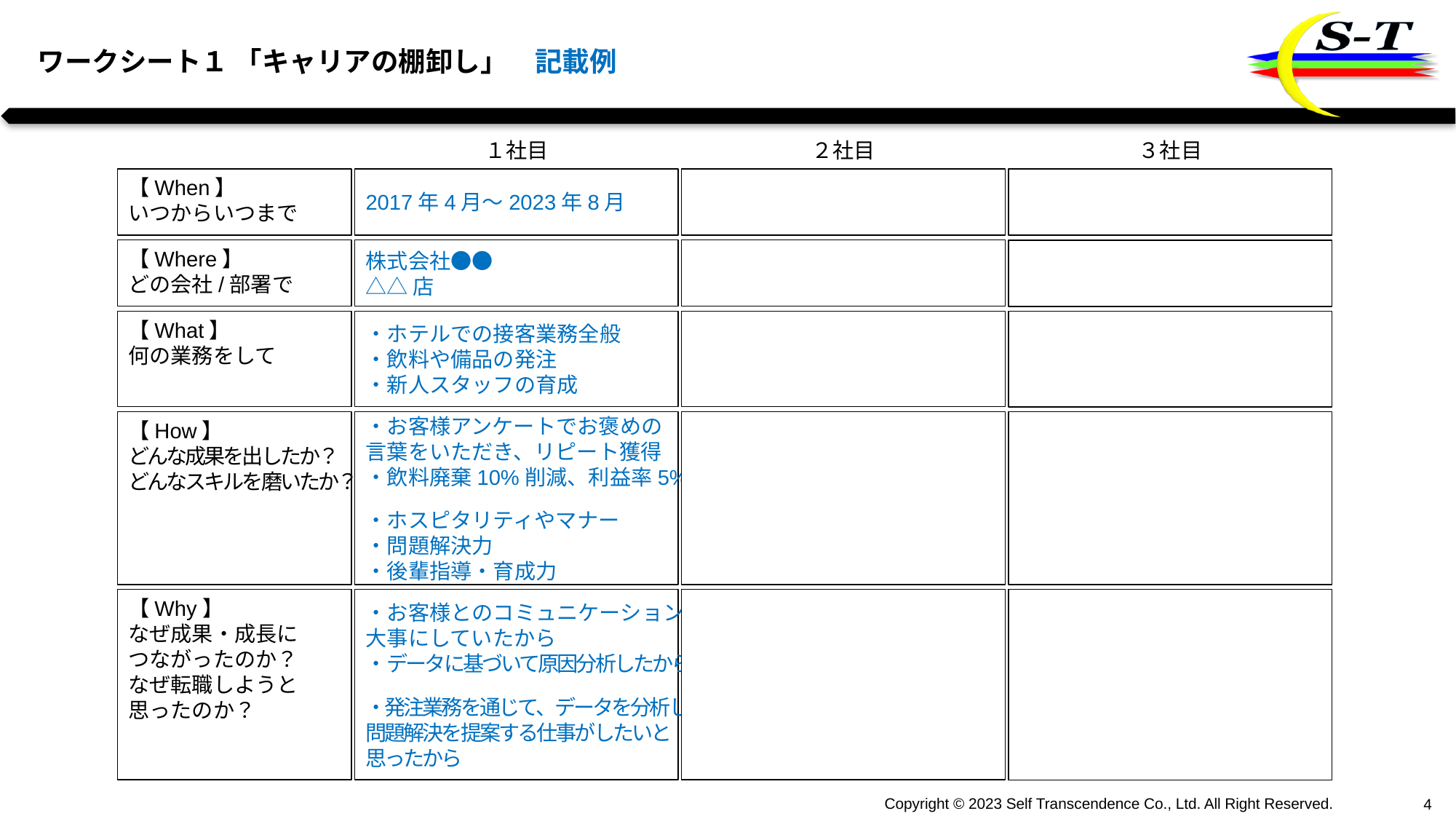

ワークシート１ 「キャリアの棚卸し」　記載例
１社目
２社目
３社目
【When】
いつからいつまで

2017年4月～2023年8月

【Where】
どの会社/部署で
株式会社●●
△△店

【What】
何の業務をして
・ホテルでの接客業務全般
・飲料や備品の発注
・新人スタッフの育成

【How】
どんな成果を出したか？
どんなスキルを磨いたか？
・お客様アンケートでお褒めの
言葉をいただき、リピート獲得
・飲料廃棄10%削減、利益率5%向上

・ホスピタリティやマナー
・問題解決力
・後輩指導・育成力

【Why】
なぜ成果・成長に
つながったのか？
なぜ転職しようと
思ったのか？
・お客様とのコミュニケーションを
大事にしていたから
・データに基づいて原因分析したから

・発注業務を通じて、データを分析して
問題解決を提案する仕事がしたいと
思ったから

4
Copyright © 2023 Self Transcendence Co., Ltd. All Right Reserved.